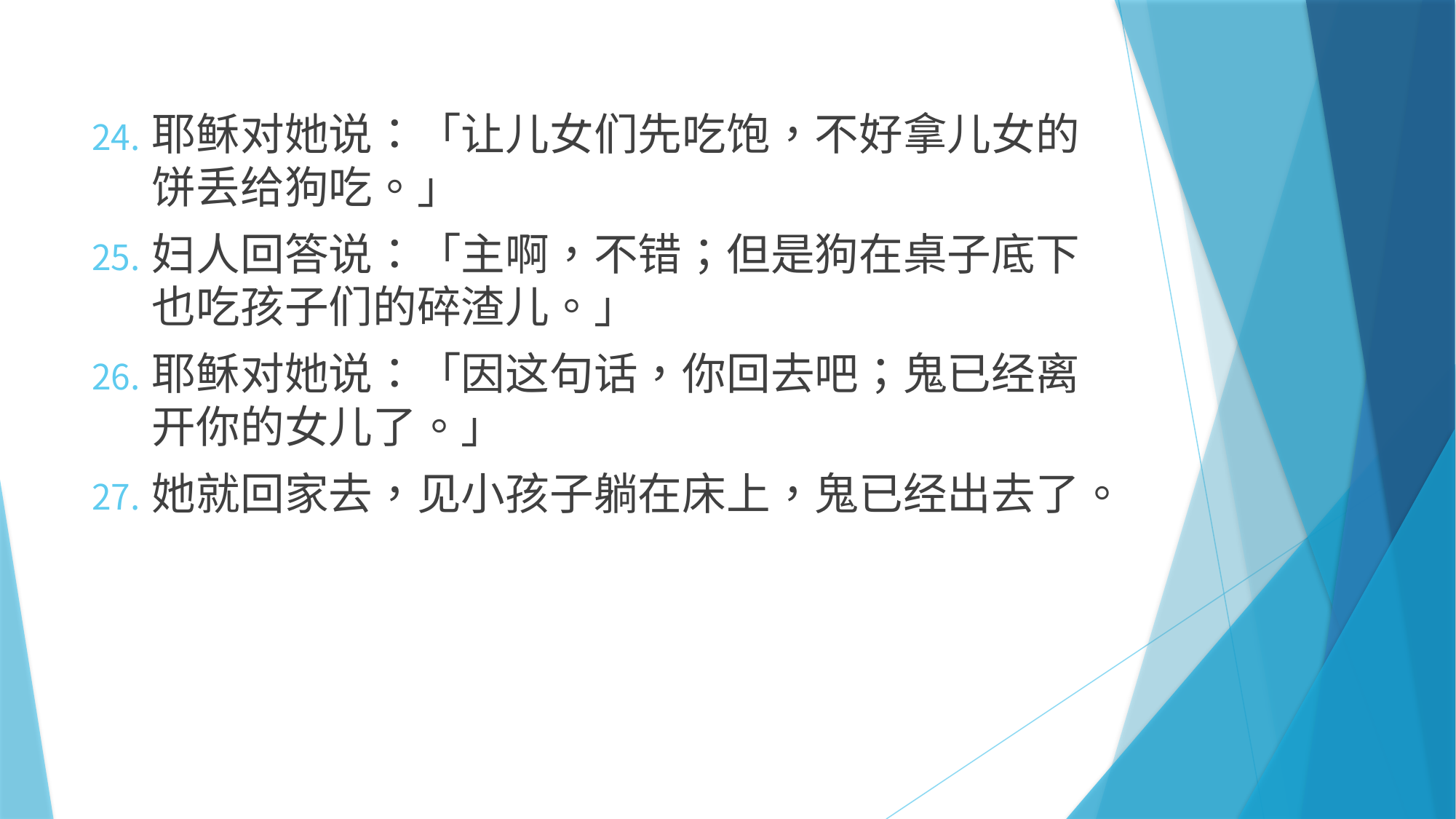

耶稣对她说：「让儿女们先吃饱，不好拿儿女的饼丢给狗吃。」
妇人回答说：「主啊，不错；但是狗在桌子底下也吃孩子们的碎渣儿。」
耶稣对她说：「因这句话，你回去吧；鬼已经离开你的女儿了。」
她就回家去，见小孩子躺在床上，鬼已经出去了。